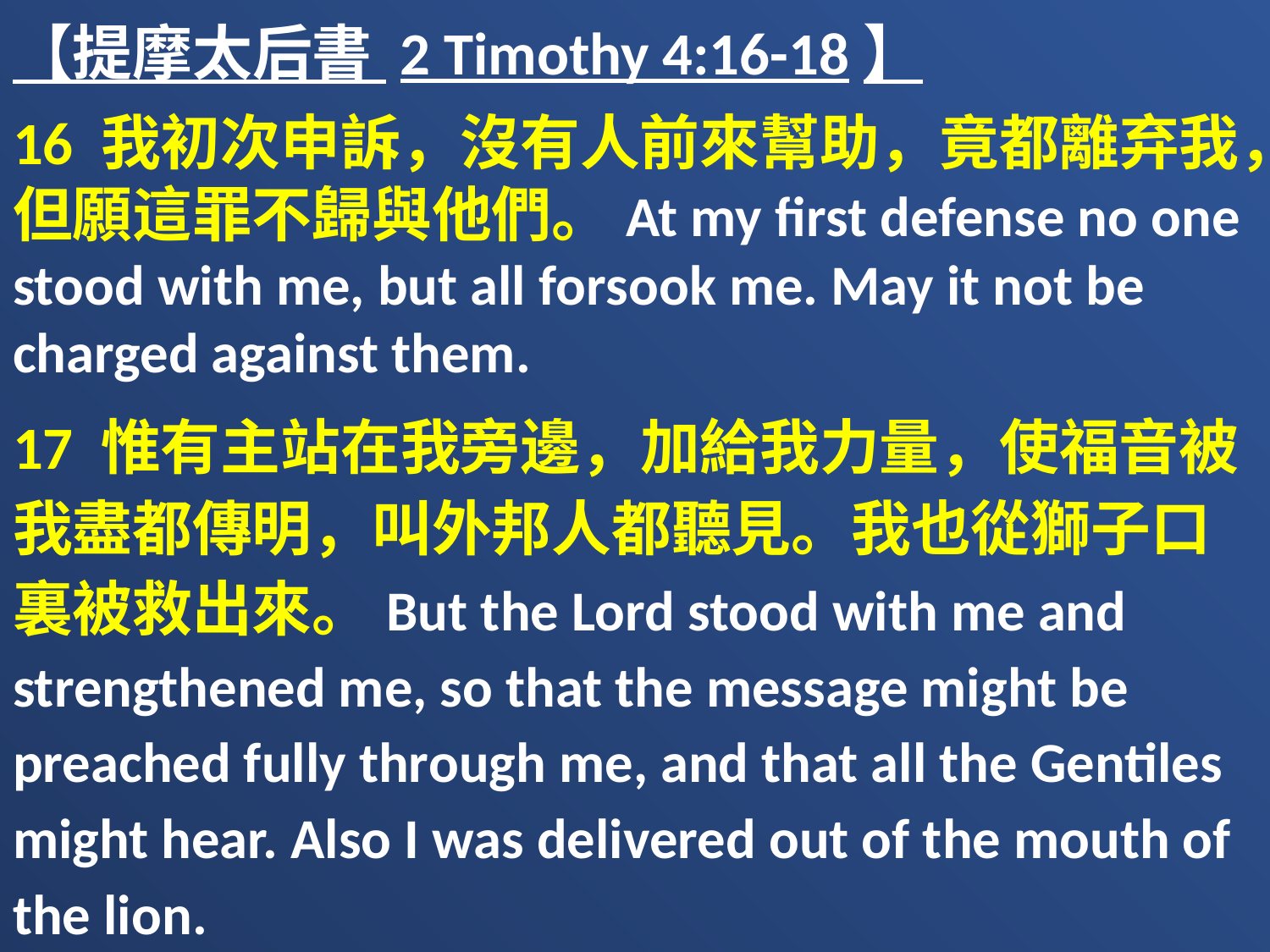

【提摩太后書 2 Timothy 4:16-18】
16 我初次申訴，沒有人前來幫助，竟都離弃我，但願這罪不歸與他們。At my first defense no one stood with me, but all forsook me. May it not be charged against them.
17 惟有主站在我旁邊，加給我力量，使福音被我盡都傳明，叫外邦人都聽見。我也從獅子口裏被救出來。But the Lord stood with me and strengthened me, so that the message might be preached fully through me, and that all the Gentiles might hear. Also I was delivered out of the mouth of the lion.